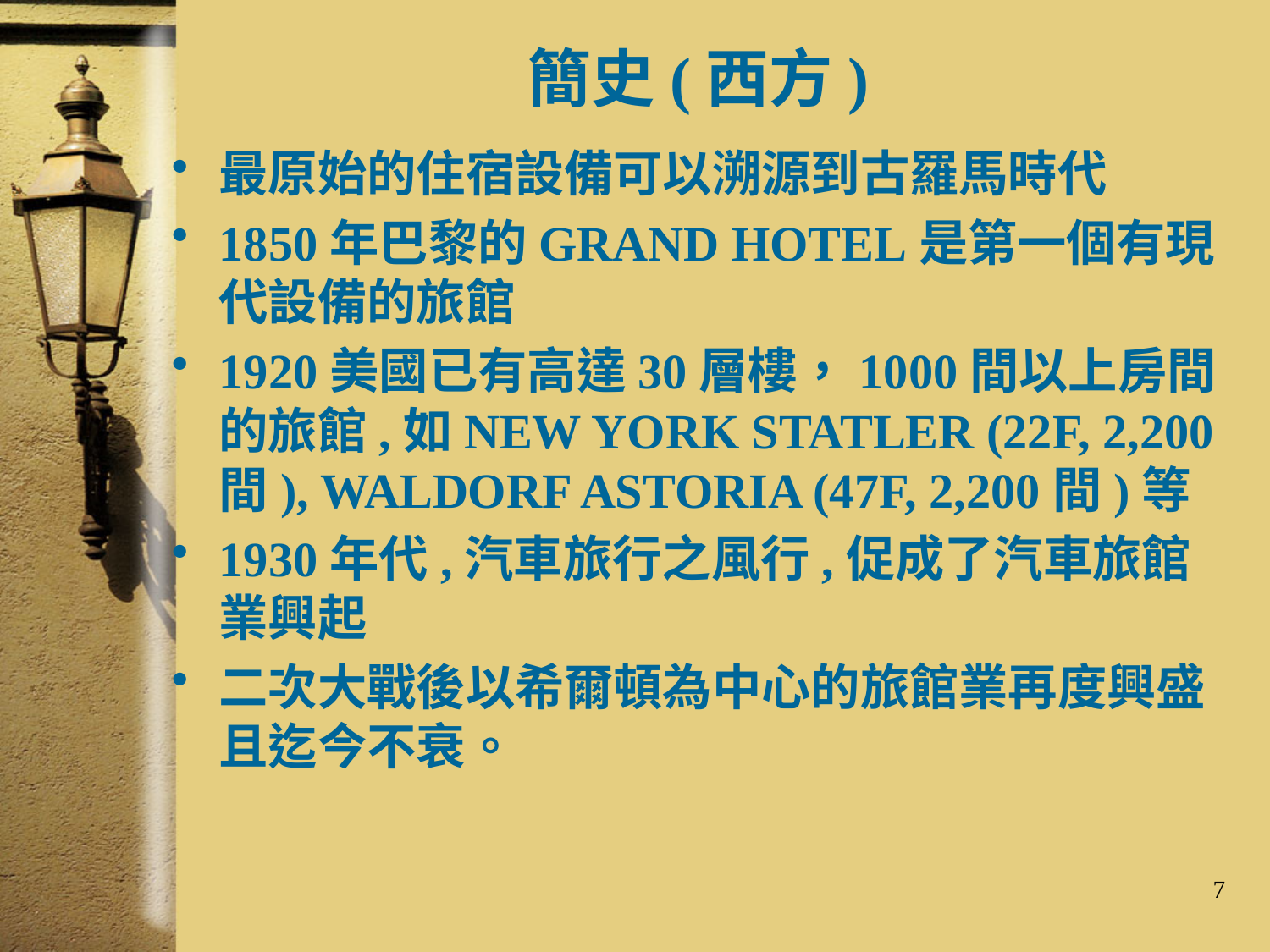

# 簡史(西方)
最原始的住宿設備可以溯源到古羅馬時代
1850年巴黎的GRAND HOTEL是第一個有現代設備的旅館
1920美國已有高達30層樓，1000間以上房間的旅館,如NEW YORK STATLER (22F, 2,200間), WALDORF ASTORIA (47F, 2,200間)等
1930年代,汽車旅行之風行,促成了汽車旅館業興起
二次大戰後以希爾頓為中心的旅館業再度興盛且迄今不衰。
7